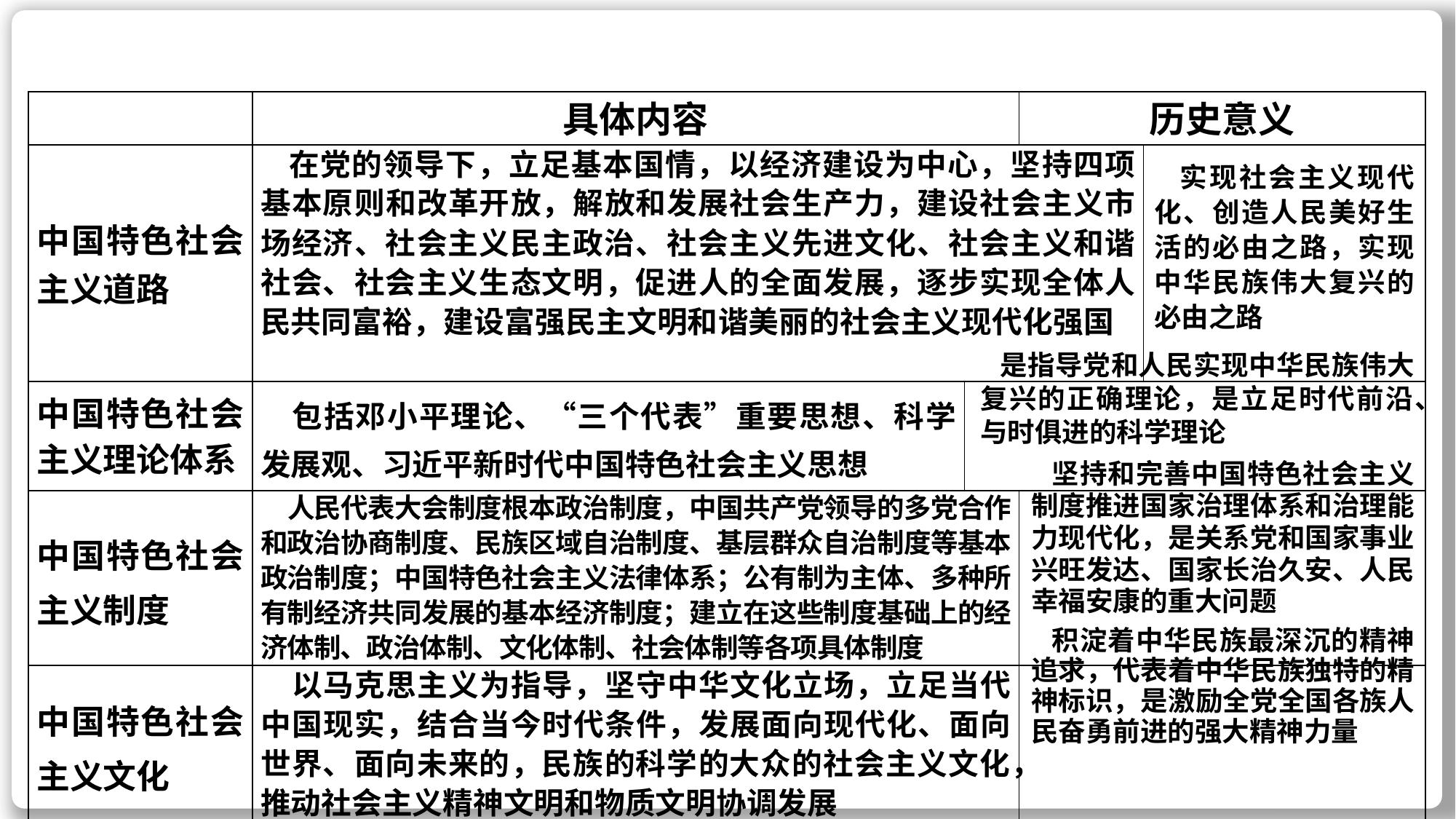

一、公有制经济（为什么、怎么办）
1.为什么要毫不动摇巩固发展公有制经济？
【答题要点】：生产资料所有制+公有制为主体的地位+公有制为主体的作用
【答题模板】
①我国坚持以公有制主体、多种所有制经济共同发展的生产资料所有制，这是中国特色社会主义制度的重要支柱，也是社会主义市场经济体制的根基，体现了中国特色社会主义制度的优越性。
② 以公有制为主体是社会主义经济制度根本特征，公有制经济是社会主义经济制度的基础。
③坚持公有制为主体是促进生产力发展根本要求，有利于推动经济持续发展；是实现共同富裕根本前提，有利于人民共享发展成果。
|  | 具体内容 |  | 历史意义 |  |
| --- | --- | --- | --- | --- |
| 中国特色社会主义道路 | 在党的领导下，立足基本国情，以经济建设为中心，坚持四项基本原则和改革开放，解放和发展社会生产力，建设社会主义市场经济、社会主义民主政治、社会主义先进文化、社会主义和谐社会、社会主义生态文明，促进人的全面发展，逐步实现全体人民共同富裕，建设富强民主文明和谐美丽的社会主义现代化强国 |  |  |  |
| 中国特色社会主义理论体系 | 包括邓小平理论、“三个代表”重要思想、科学发展观、习近平新时代中国特色社会主义思想 |  |  |  |
| 中国特色社会主义制度 | 人民代表大会制度根本政治制度，中国共产党领导的多党合作和政治协商制度、民族区域自治制度、基层群众自治制度等基本政治制度；中国特色社会主义法律体系；公有制为主体、多种所有制经济共同发展的基本经济制度；建立在这些制度基础上的经济体制、政治体制、文化体制、社会体制等各项具体制度 |  |  |  |
| 中国特色社会主义文化 | 以马克思主义为指导，坚守中华文化立场，立足当代中国现实，结合当今时代条件，发展面向现代化、面向世界、面向未来的，民族的科学的大众的社会主义文化，推动社会主义精神文明和物质文明协调发展 |  |  |  |
  实现社会主义现代化、创造人民美好生活的必由之路，实现中华民族伟大复兴的必由之路
  是指导党和人民实现中华民族伟大复兴的正确理论，是立足时代前沿、与时俱进的科学理论
  坚持和完善中国特色社会主义制度推进国家治理体系和治理能力现代化，是关系党和国家事业兴旺发达、国家长治久安、人民幸福安康的重大问题
  积淀着中华民族最深沉的精神追求，代表着中华民族独特的精神标识，是激励全党全国各族人民奋勇前进的强大精神力量